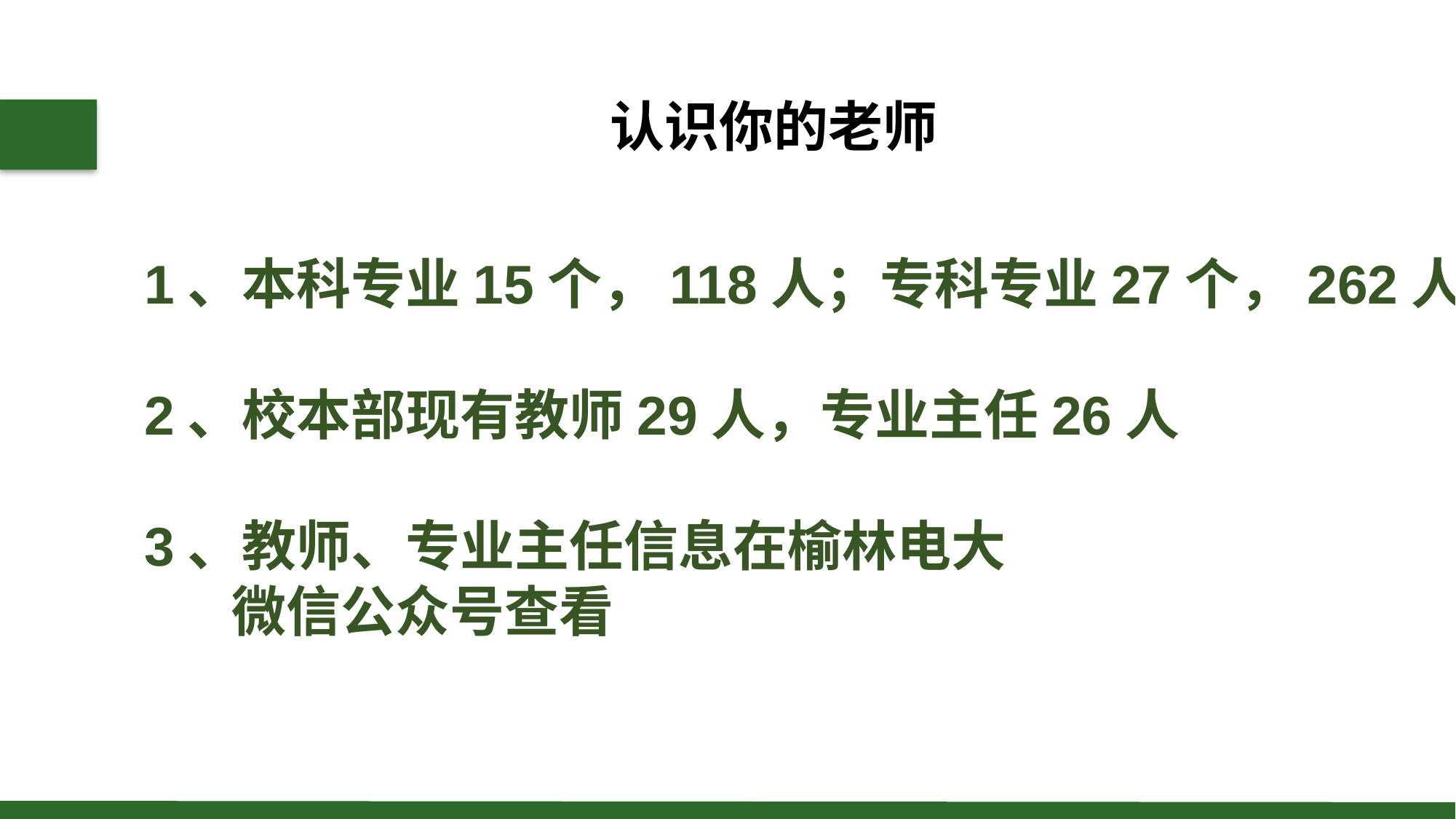

认识你的老师

01

01
1、本科专业15个，118人；专科专业27个，262人

2、校本部现有教师29人，专业主任26人

3、教师、专业主任信息在榆林电大
      微信公众号查看